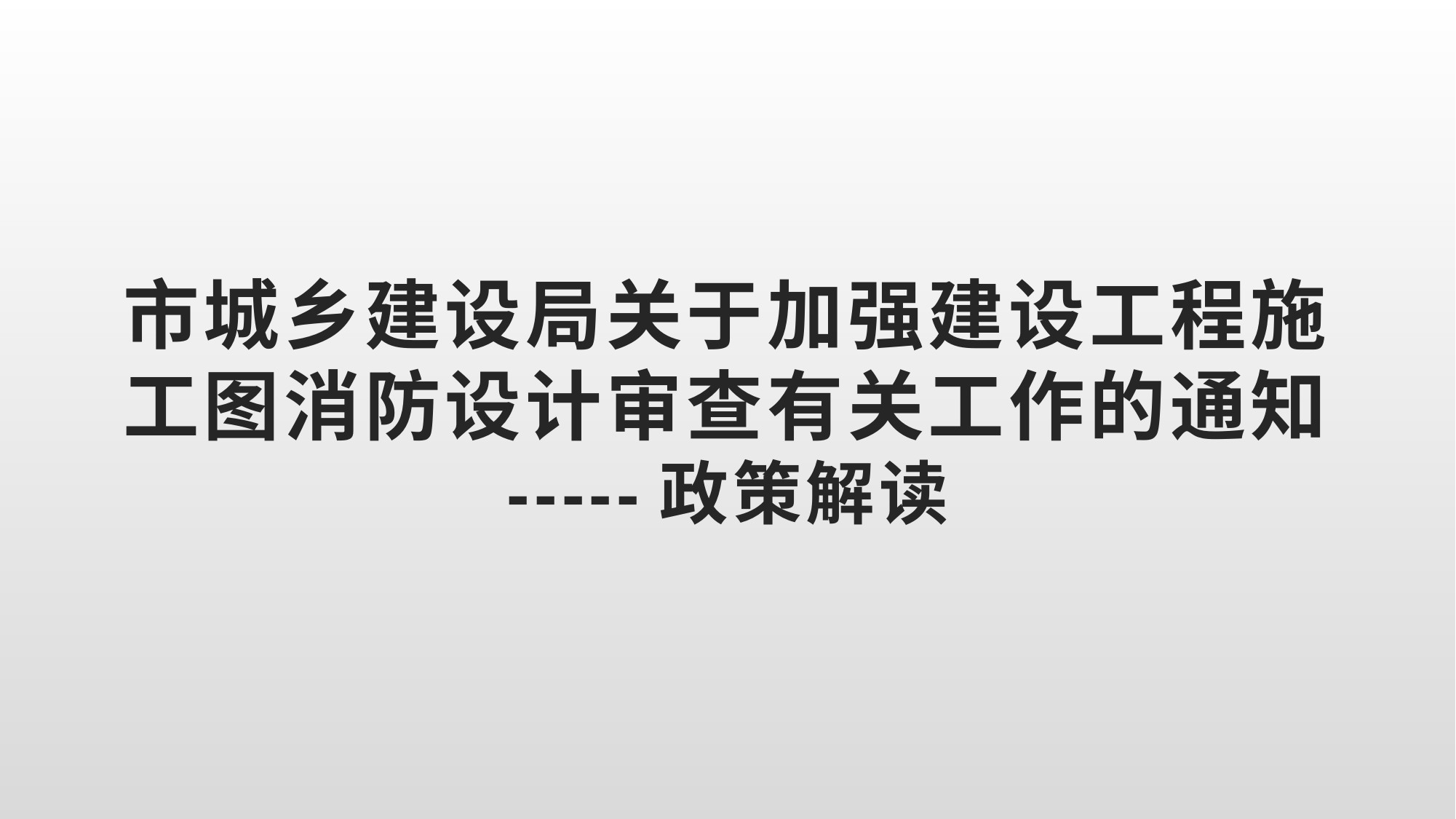

# 市城乡建设局关于加强建设工程施工图消防设计审查有关工作的通知 -----政策解读